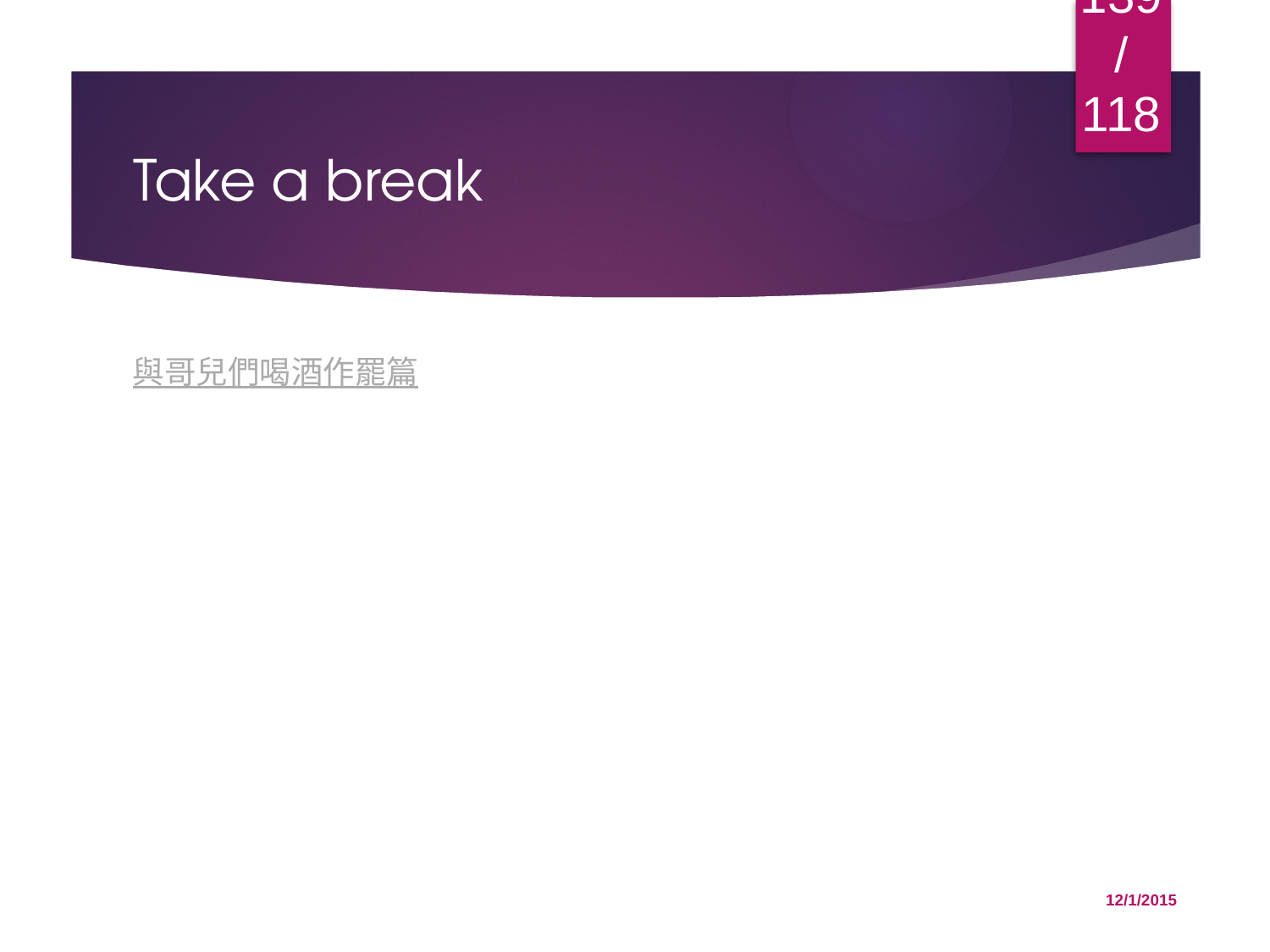

139/118
# Take a break
與哥兒們喝酒作罷篇
12/1/2015